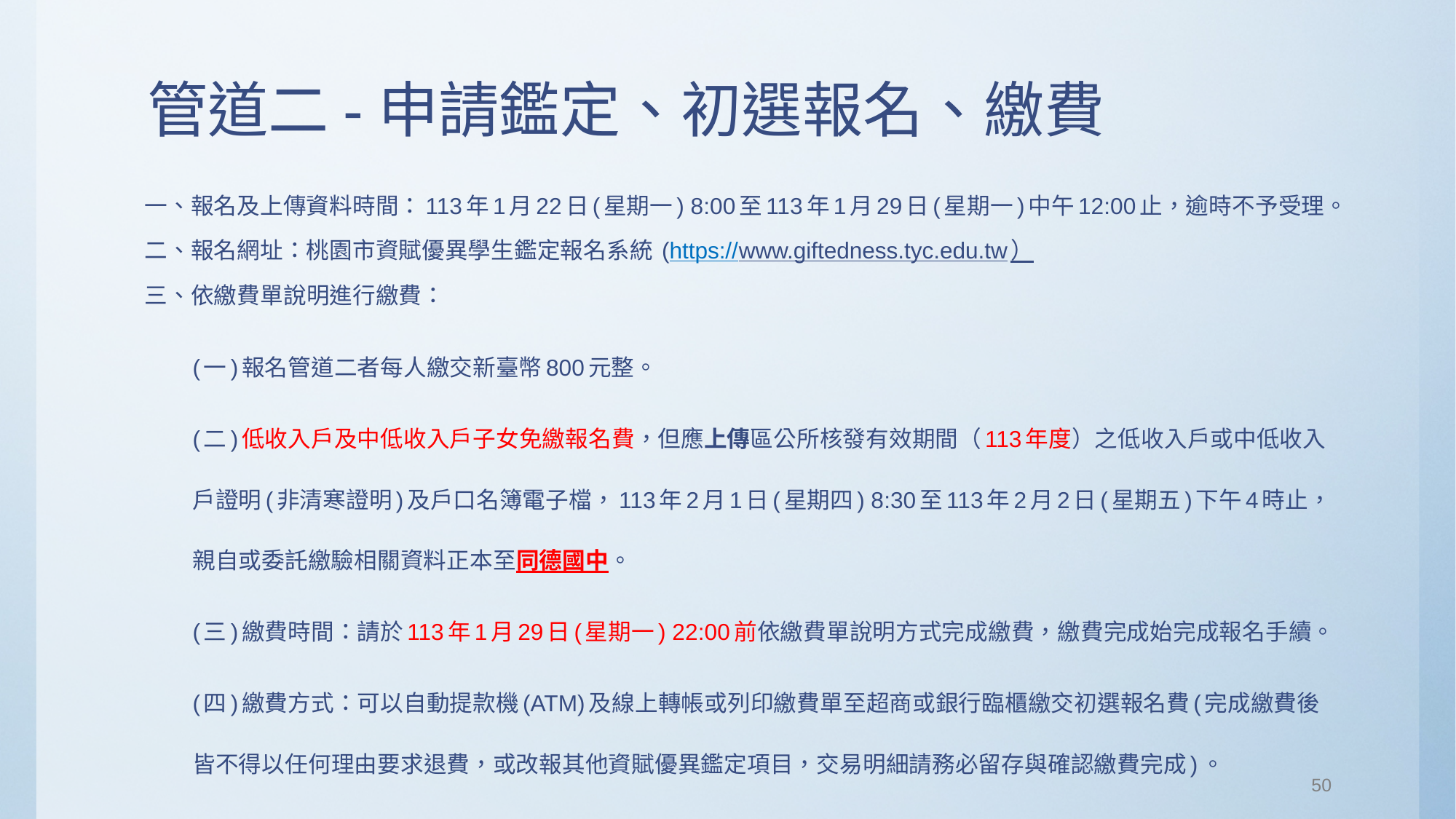

# 管道二-申請鑑定、初選報名、繳費
一、報名及上傳資料時間：113年1月22日(星期一) 8:00至113年1月29日(星期一)中午12:00止，逾時不予受理。
二、報名網址：桃園市資賦優異學生鑑定報名系統 (https://www.giftedness.tyc.edu.tw）
三、依繳費單說明進行繳費：
(一)報名管道二者每人繳交新臺幣800元整。
(二)低收入戶及中低收入戶子女免繳報名費，但應上傳區公所核發有效期間（113年度）之低收入戶或中低收入戶證明(非清寒證明)及戶口名簿電子檔，113年2月1日(星期四) 8:30至113年2月2日(星期五)下午4時止，親自或委託繳驗相關資料正本至同德國中。
(三)繳費時間：請於113年1月29日(星期一) 22:00前依繳費單說明方式完成繳費，繳費完成始完成報名手續。
(四)繳費方式：可以自動提款機(ATM)及線上轉帳或列印繳費單至超商或銀行臨櫃繳交初選報名費(完成繳費後皆不得以任何理由要求退費，或改報其他資賦優異鑑定項目，交易明細請務必留存與確認繳費完成)。

50